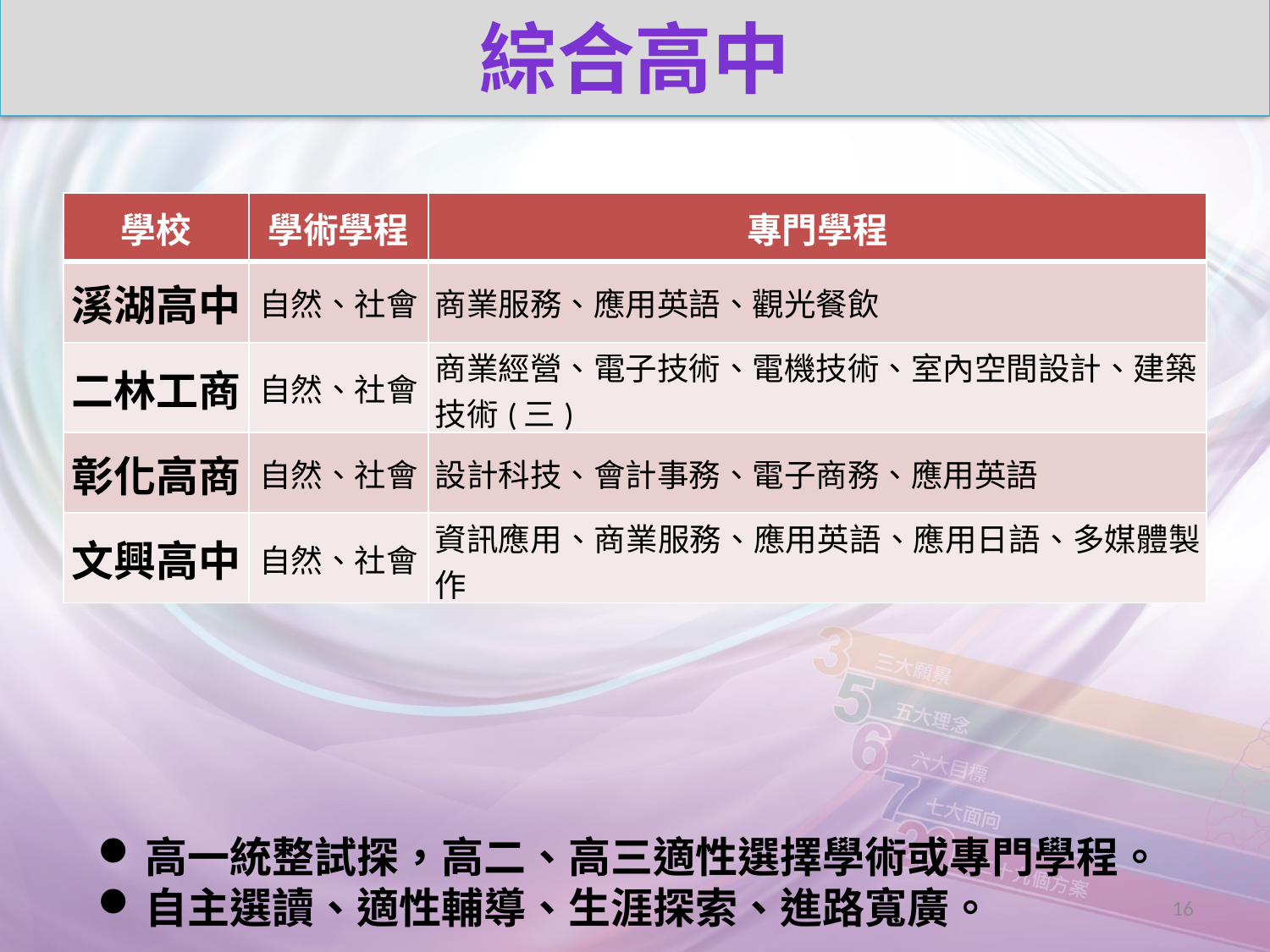

# 綜合高中
| 學校 | 學術學程 | 專門學程 |
| --- | --- | --- |
| 溪湖高中 | 自然、社會 | 商業服務、應用英語、觀光餐飲 |
| 二林工商 | 自然、社會 | 商業經營、電子技術、電機技術、室內空間設計、建築技術(三) |
| 彰化高商 | 自然、社會 | 設計科技、會計事務、電子商務、應用英語 |
| 文興高中 | 自然、社會 | 資訊應用、商業服務、應用英語、應用日語、多媒體製作 |
高一統整試探，高二、高三適性選擇學術或專門學程。
自主選讀、適性輔導、生涯探索、進路寬廣。
16